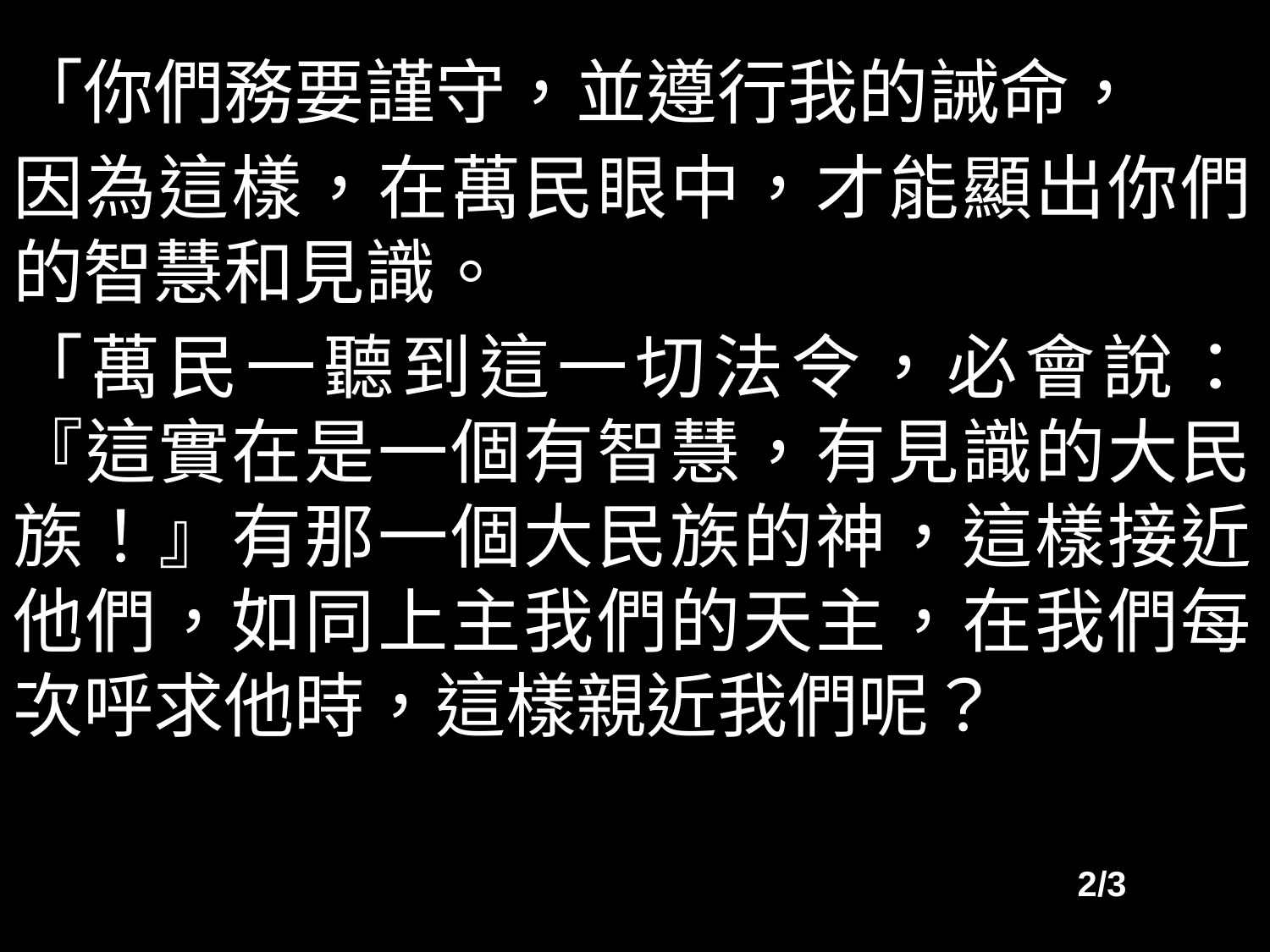

「你們務要謹守，並遵行我的誡命，
因為這樣，在萬民眼中，才能顯出你們的智慧和見識。
「萬民一聽到這一切法令，必會說：『這實在是一個有智慧，有見識的大民族！』有那一個大民族的神，這樣接近他們，如同上主我們的天主，在我們每次呼求他時，這樣親近我們呢？
2/3